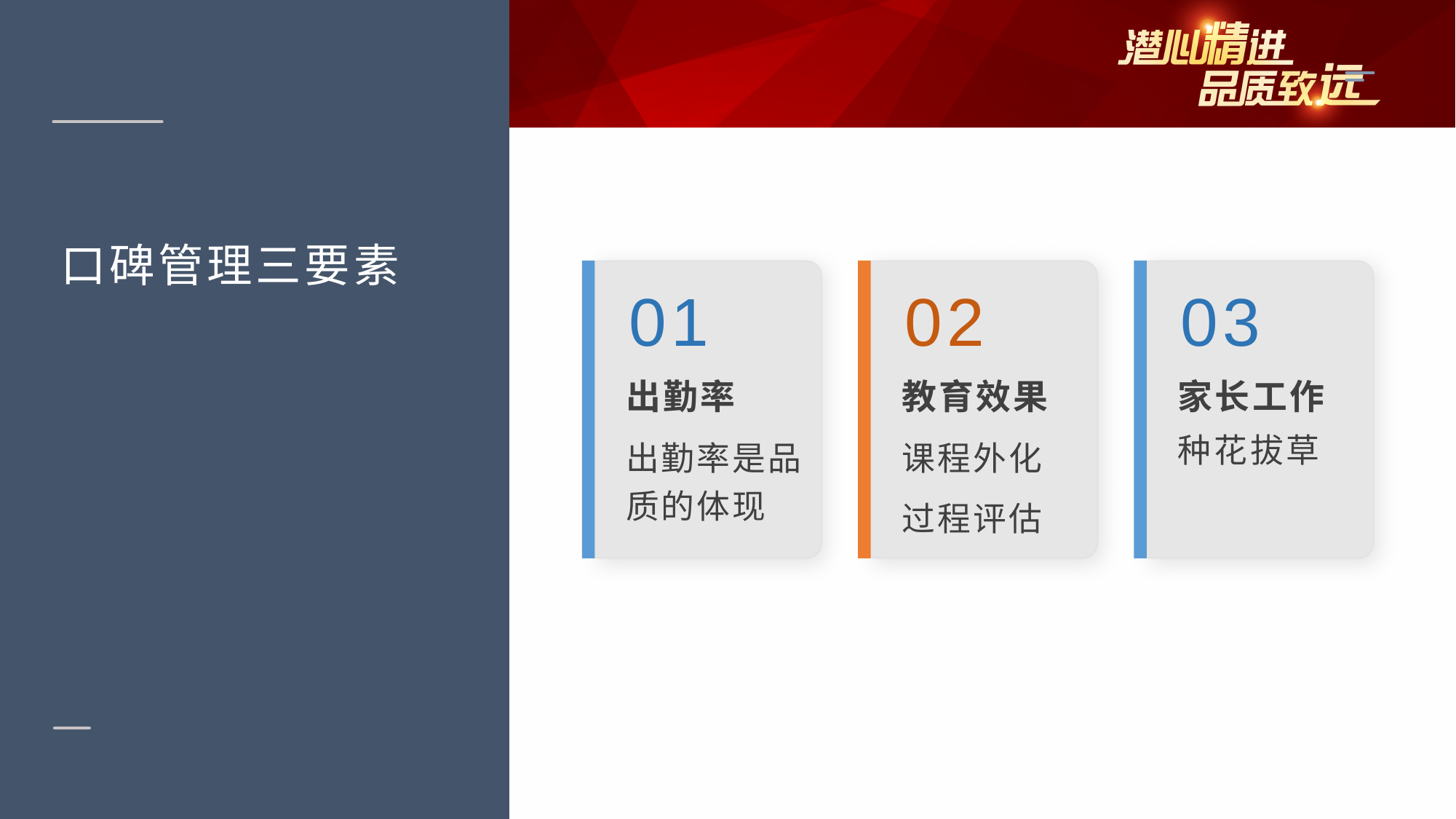

口碑管理三要素

01
02
03
出勤率
教育效果
家长工作
出勤率是品质的体现
课程外化
过程评估
种花拔草